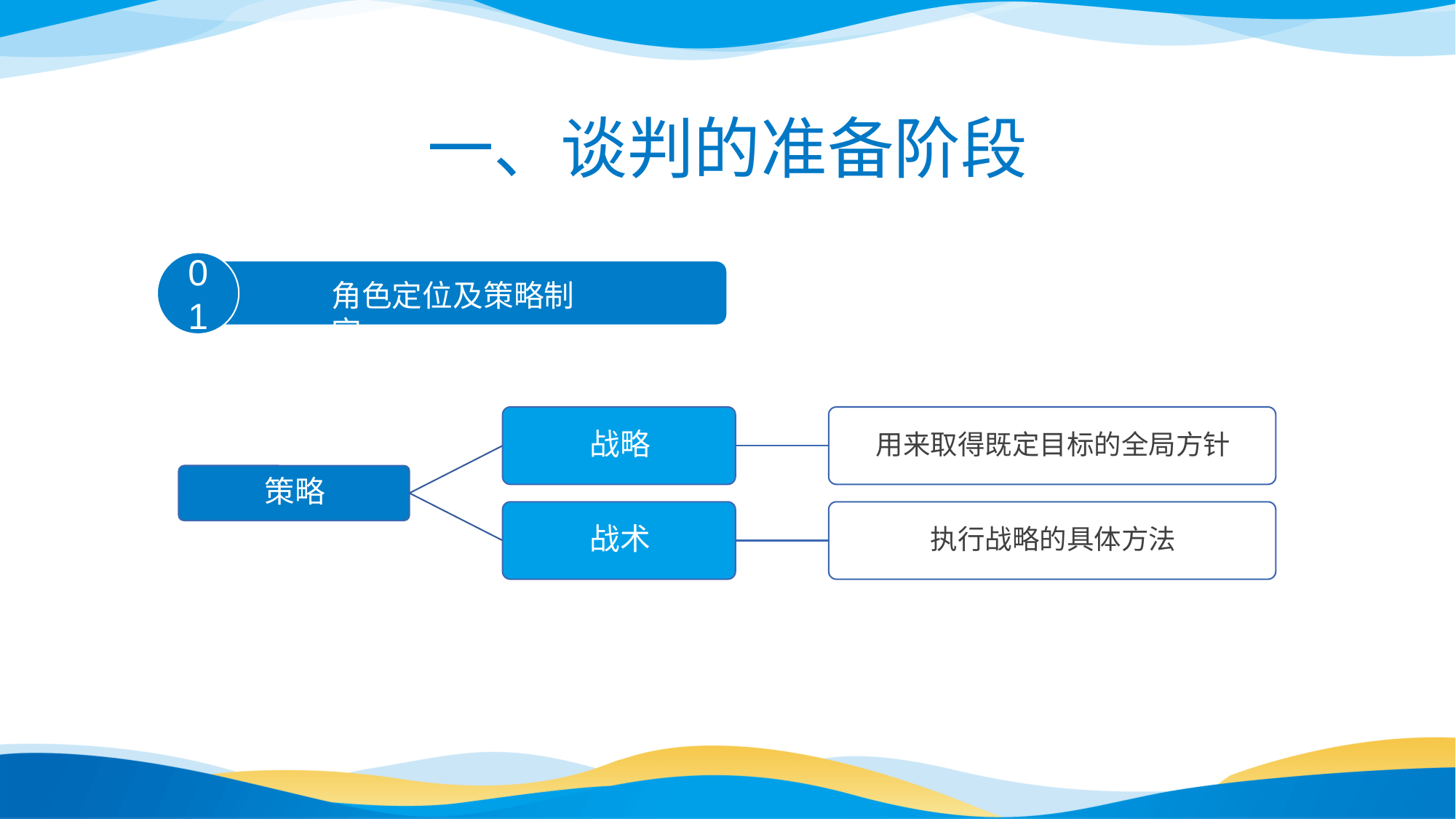

一、谈判的准备阶段
01

角色定位及策略制定
策略

战略

用来取得既定目标的全局方针

战术

执行战略的具体方法